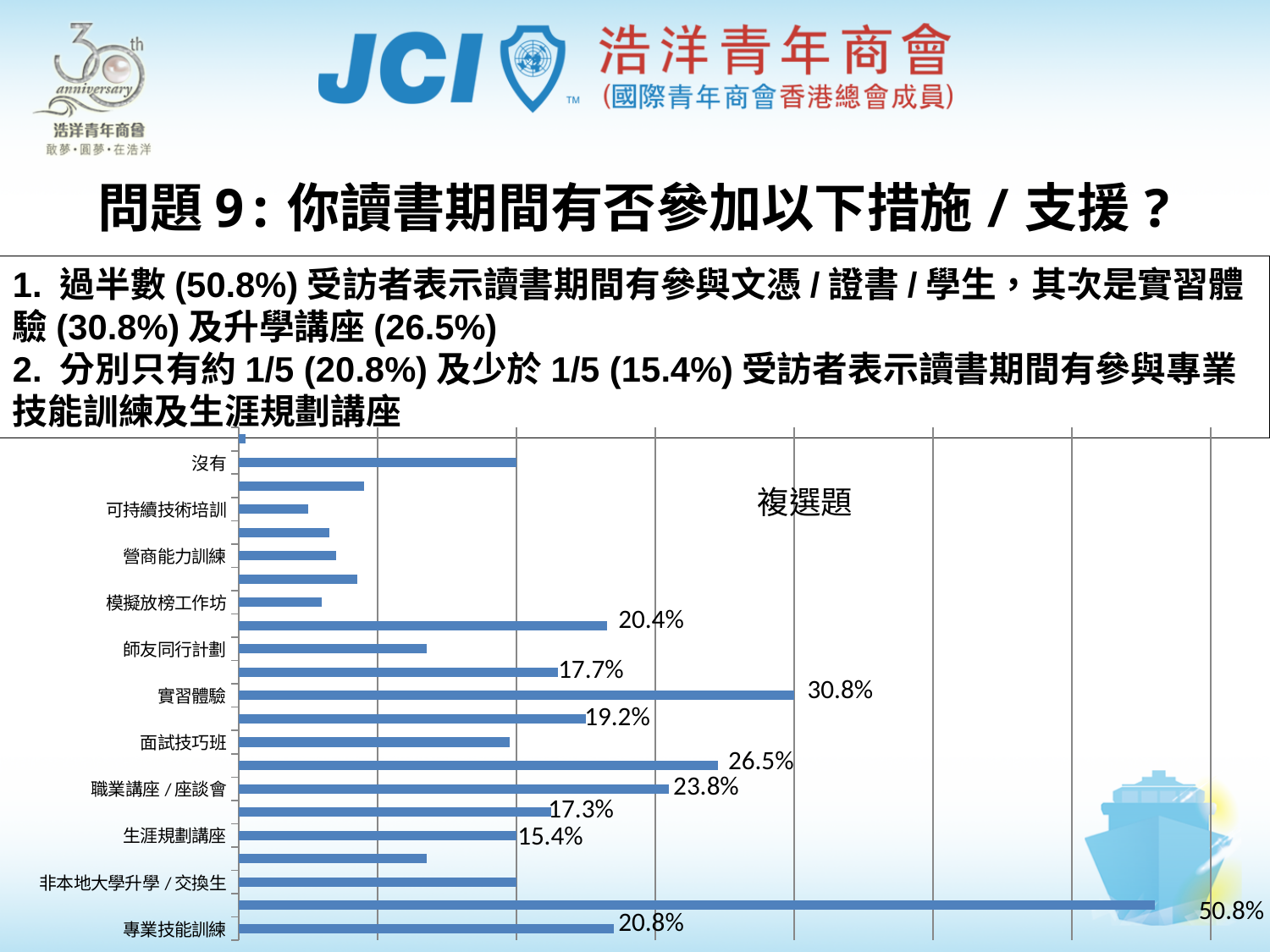

# 問題9:你讀書期間有否參加以下措施/支援?
1. 過半數(50.8%)受訪者表示讀書期間有參與文憑/證書/學生，其次是實習體驗(30.8%)及升學講座(26.5%)
2. 分別只有約1/5 (20.8%)及少於1/5 (15.4%)受訪者表示讀書期間有參與專業技能訓練及生涯規劃講座

### Chart

| Category |  |
|---|---|
| 專業技能訓練 | 54.0 |
| 文憑/證書/學位 | 132.0 |
| 非本地大學升學/交換生 | 40.0 |
| 就業支援 | 27.0 |
| 生涯規劃講座 | 40.0 |
| 職業性向測試/工作坊 | 45.0 |
| 職業講座/座談會 | 62.0 |
| 升學講座 | 69.0 |
| 面試技巧班 | 39.0 |
| 企業/機構參觀 | 50.0 |
| 實習體驗 | 80.0 |
| 外地參觀考察 | 46.0 |
| 師友同行計劃 | 27.0 |
| 訓練營 | 53.0 |
| 模擬放榜工作坊 | 12.0 |
| 設計/創意訓練 | 17.0 |
| 營商能力訓練 | 14.0 |
| 可持續發展思維訓練 | 13.0 |
| 可持續技術培訓 | 10.0 |
| 業界網絡拓展機會 | 18.0 |
| 沒有 | 40.0 |
| 其他 | 1.0 |
複選題
20.4%
17.7%
30.8%
19.2%
26.5%
23.8%
17.3%
15.4%
50.8%
20.8%